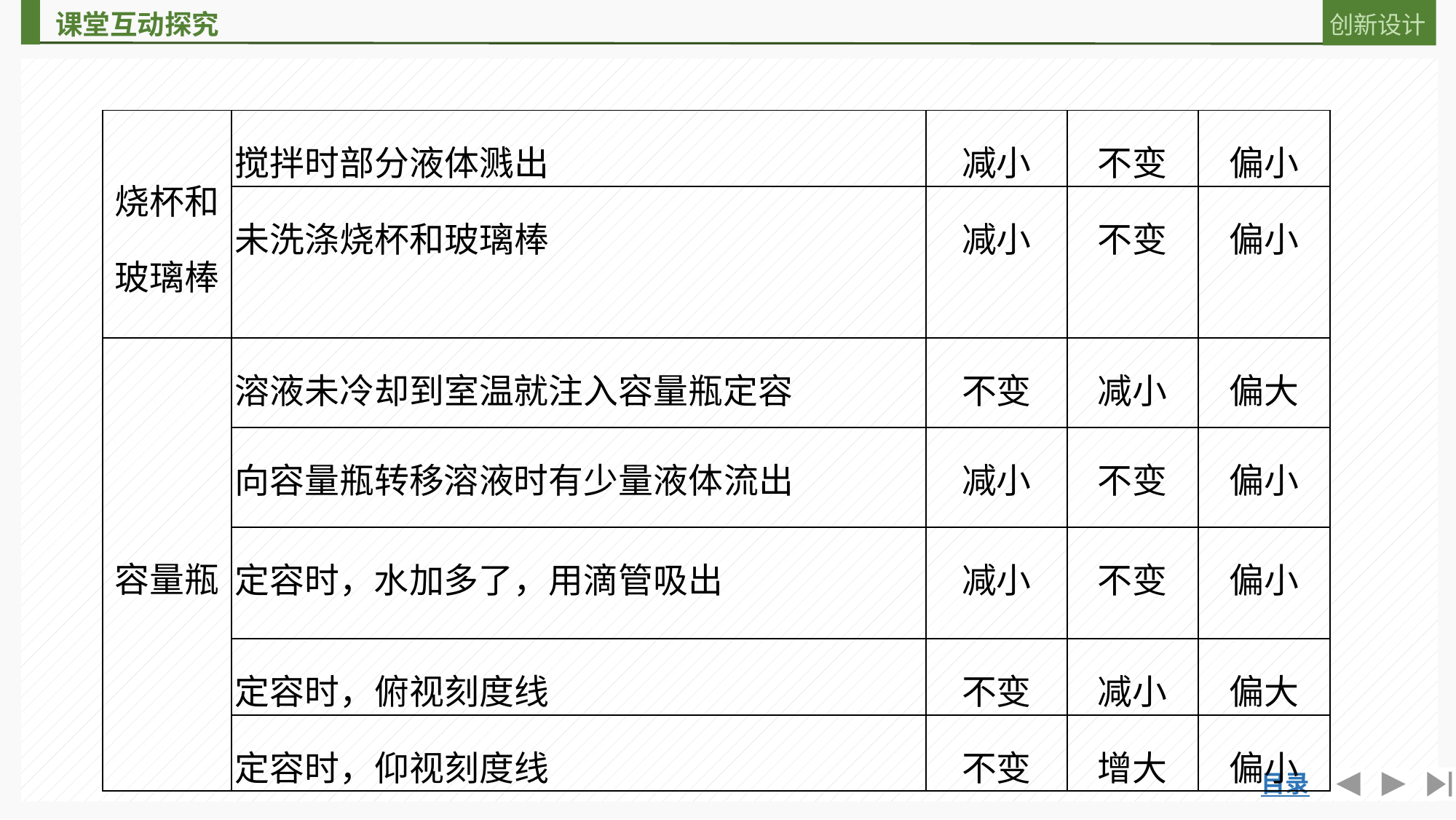

| 烧杯和 玻璃棒 | 搅拌时部分液体溅出 | 减小 | 不变 | 偏小 |
| --- | --- | --- | --- | --- |
|  | 未洗涤烧杯和玻璃棒 | 减小 | 不变 | 偏小 |
| 容量瓶 | 溶液未冷却到室温就注入容量瓶定容 | 不变 | 减小 | 偏大 |
|  | 向容量瓶转移溶液时有少量液体流出 | 减小 | 不变 | 偏小 |
|  | 定容时，水加多了，用滴管吸出 | 减小 | 不变 | 偏小 |
|  | 定容时，俯视刻度线 | 不变 | 减小 | 偏大 |
|  | 定容时，仰视刻度线 | 不变 | 增大 | 偏小 |